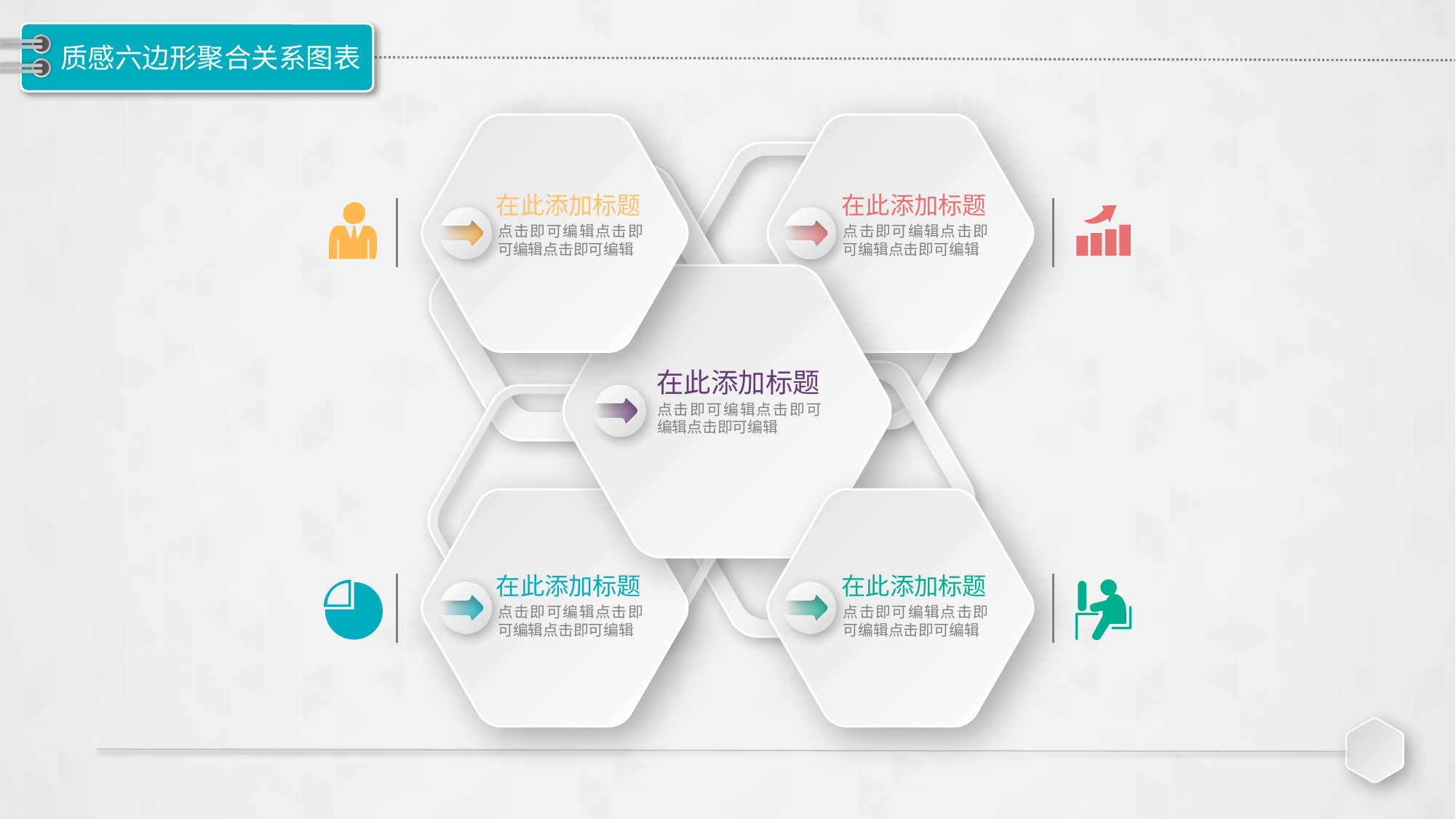

# 质感六边形聚合关系图表

在此添加标题
点击即可编辑点击即可编辑点击即可编辑
在此添加标题
点击即可编辑点击即可编辑点击即可编辑

在此添加标题
点击即可编辑点击即可编辑点击即可编辑

在此添加标题
点击即可编辑点击即可编辑点击即可编辑
在此添加标题
点击即可编辑点击即可编辑点击即可编辑

29